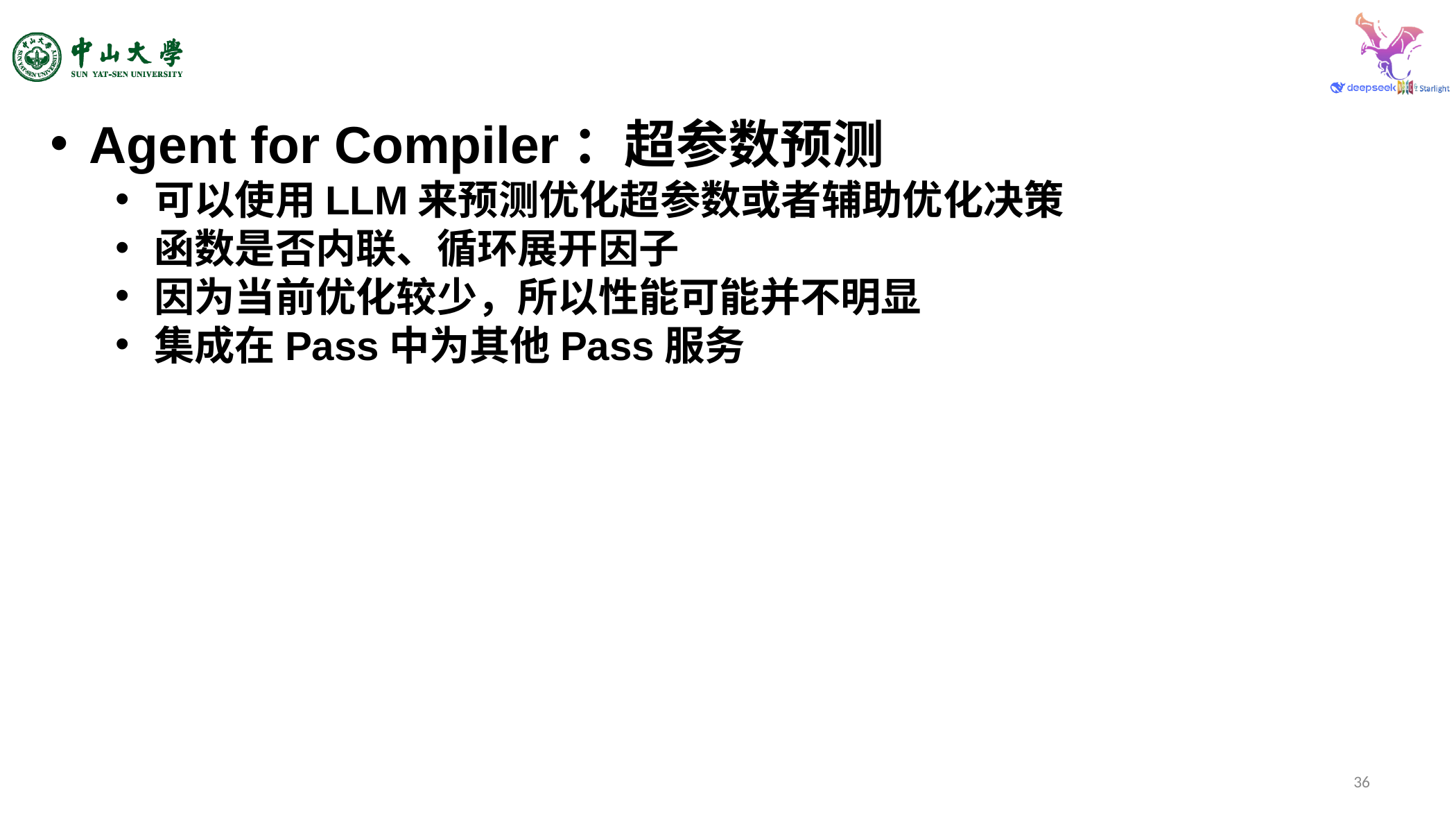

Agent for Compiler：超参数预测
可以使用LLM来预测优化超参数或者辅助优化决策
函数是否内联、循环展开因子
因为当前优化较少，所以性能可能并不明显
集成在Pass中为其他Pass服务
36